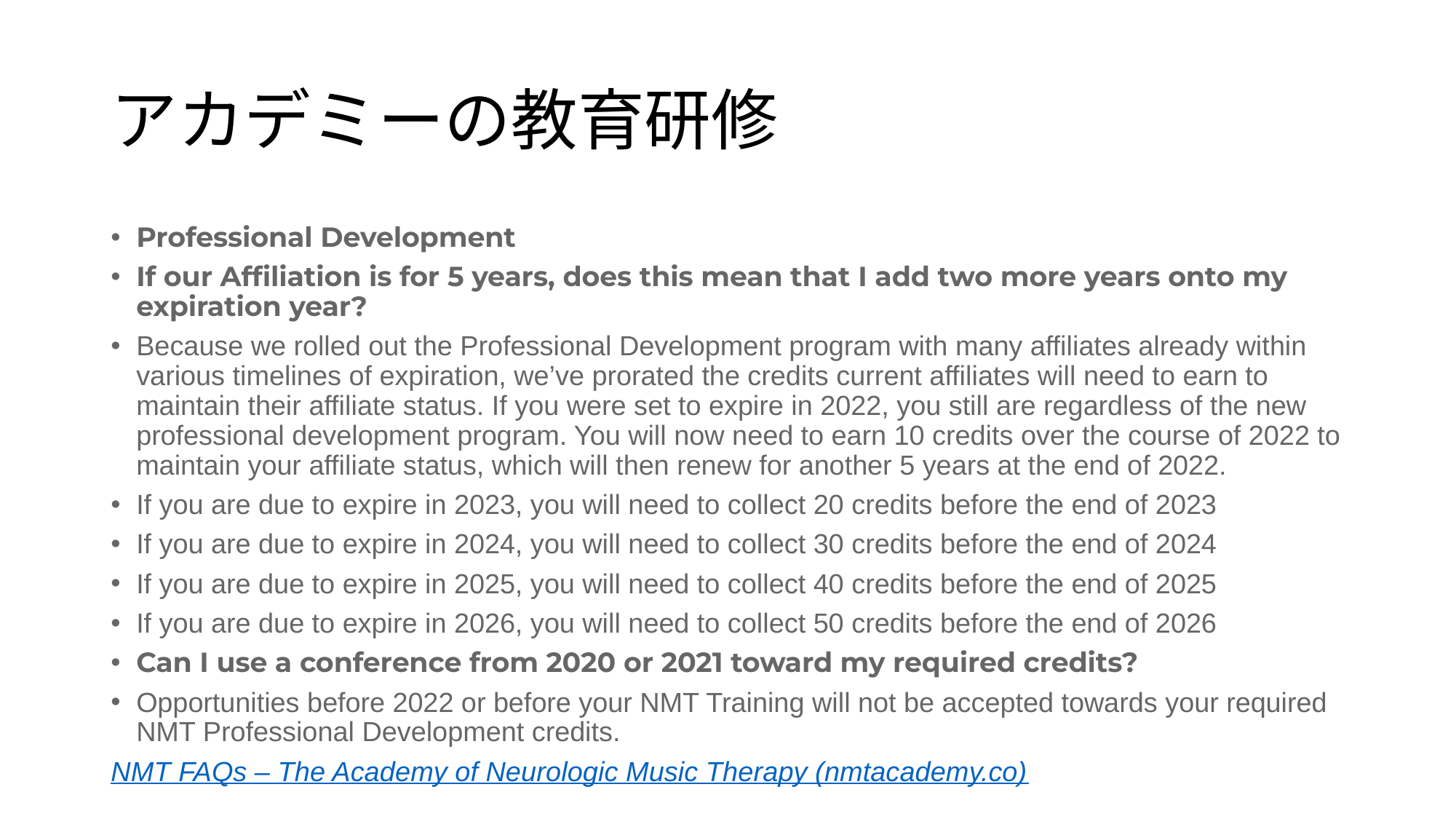

# アカデミーの教育研修
Professional Development
If our Affiliation is for 5 years, does this mean that I add two more years onto my expiration year?
Because we rolled out the Professional Development program with many affiliates already within various timelines of expiration, we’ve prorated the credits current affiliates will need to earn to maintain their affiliate status. If you were set to expire in 2022, you still are regardless of the new professional development program. You will now need to earn 10 credits over the course of 2022 to maintain your affiliate status, which will then renew for another 5 years at the end of 2022.
If you are due to expire in 2023, you will need to collect 20 credits before the end of 2023
If you are due to expire in 2024, you will need to collect 30 credits before the end of 2024
If you are due to expire in 2025, you will need to collect 40 credits before the end of 2025
If you are due to expire in 2026, you will need to collect 50 credits before the end of 2026
Can I use a conference from 2020 or 2021 toward my required credits?
Opportunities before 2022 or before your NMT Training will not be accepted towards your required NMT Professional Development credits.
NMT FAQs – The Academy of Neurologic Music Therapy (nmtacademy.co)